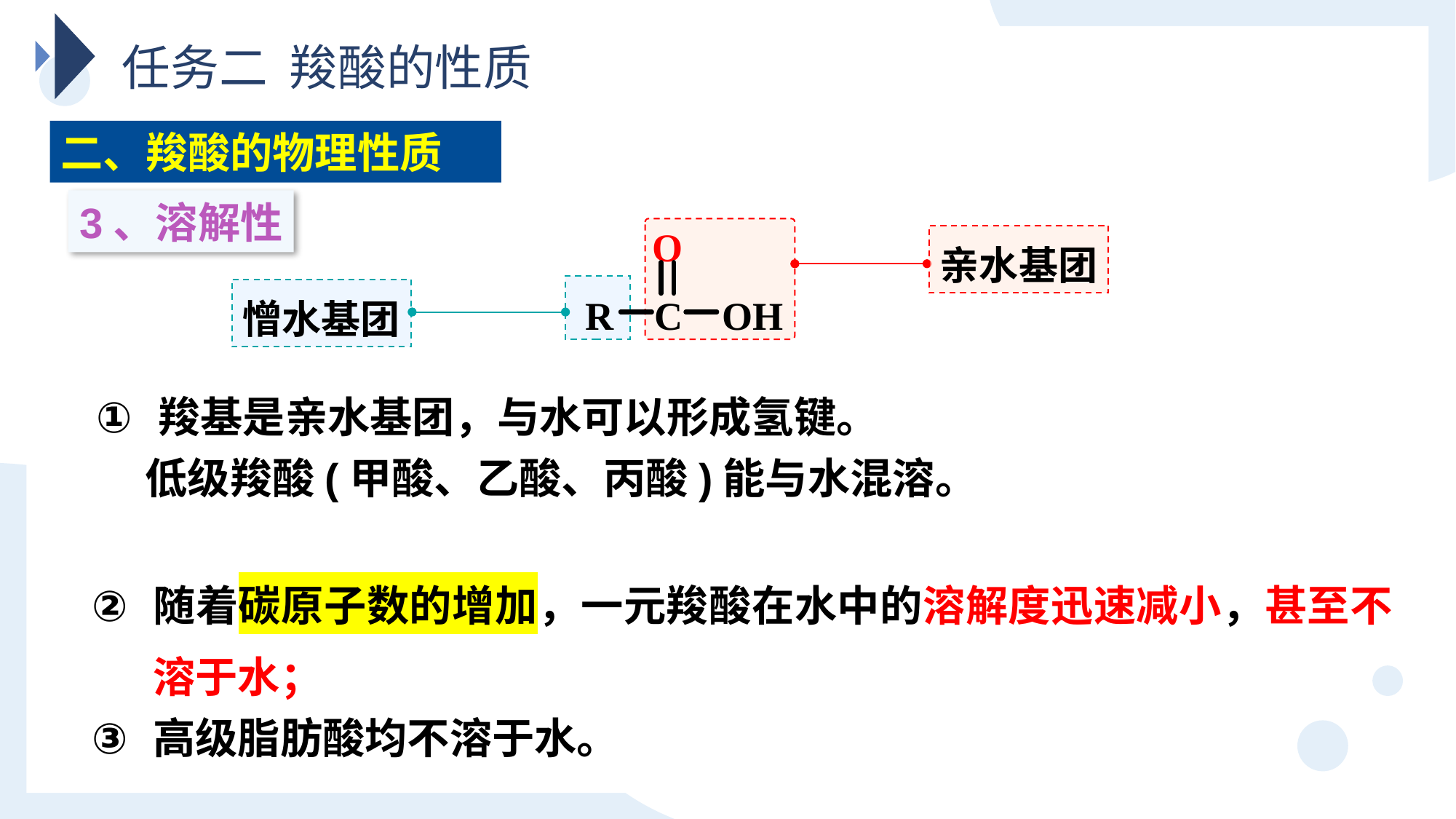

任务二  羧酸的性质

二、羧酸的物理性质
3、溶解性
O
R
C
OH

亲水基团

憎水基团
羧基是亲水基团，与水可以形成氢键。
    低级羧酸(甲酸、乙酸、丙酸)能与水混溶。

随着碳原子数的增加，一元羧酸在水中的溶解度迅速减小，甚至不溶于水；
高级脂肪酸均不溶于水。